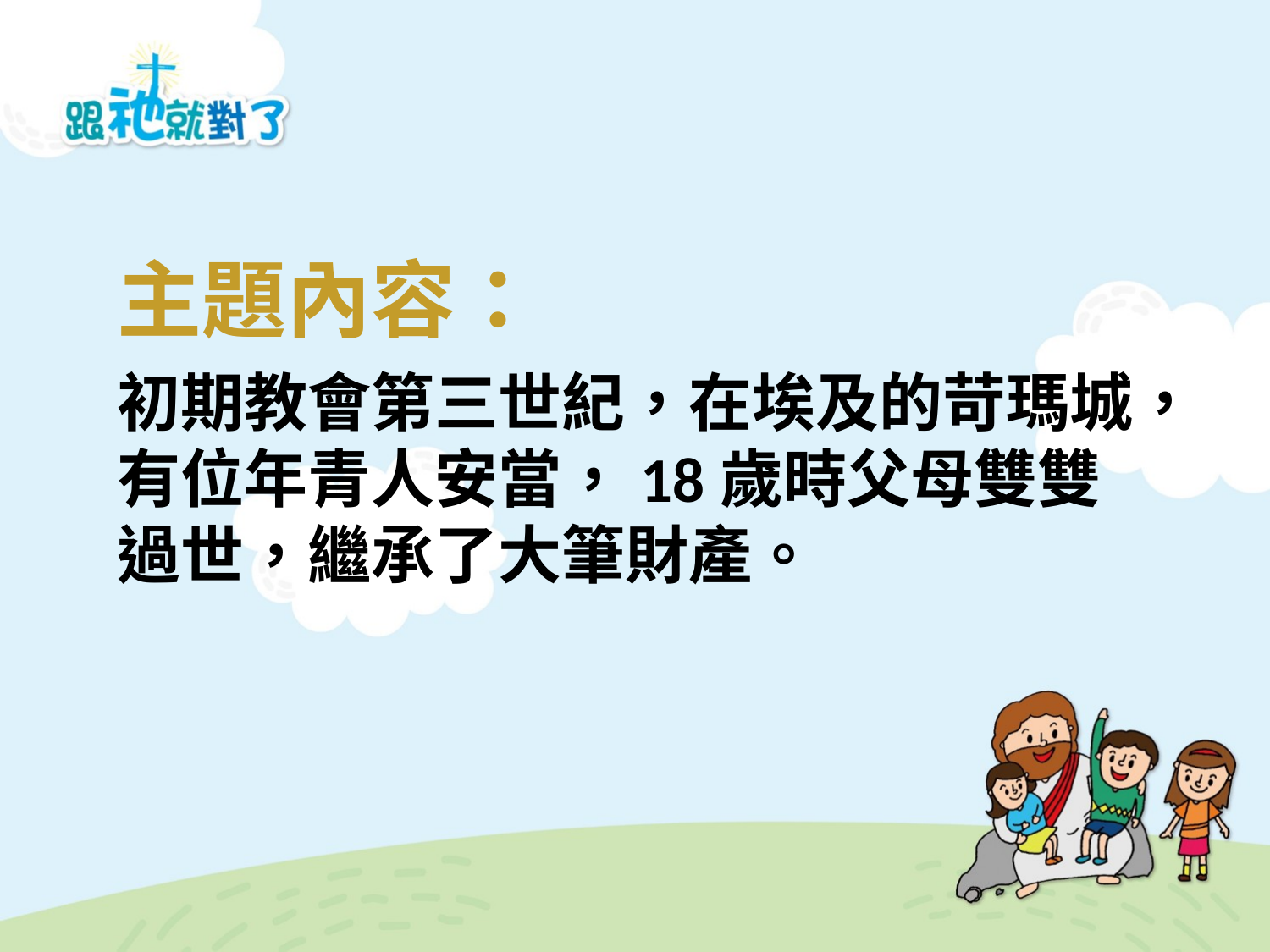

主題內容：
初期教會第三世紀，在埃及的苛瑪城，有位年青人安當，18歲時父母雙雙過世，繼承了大筆財產。